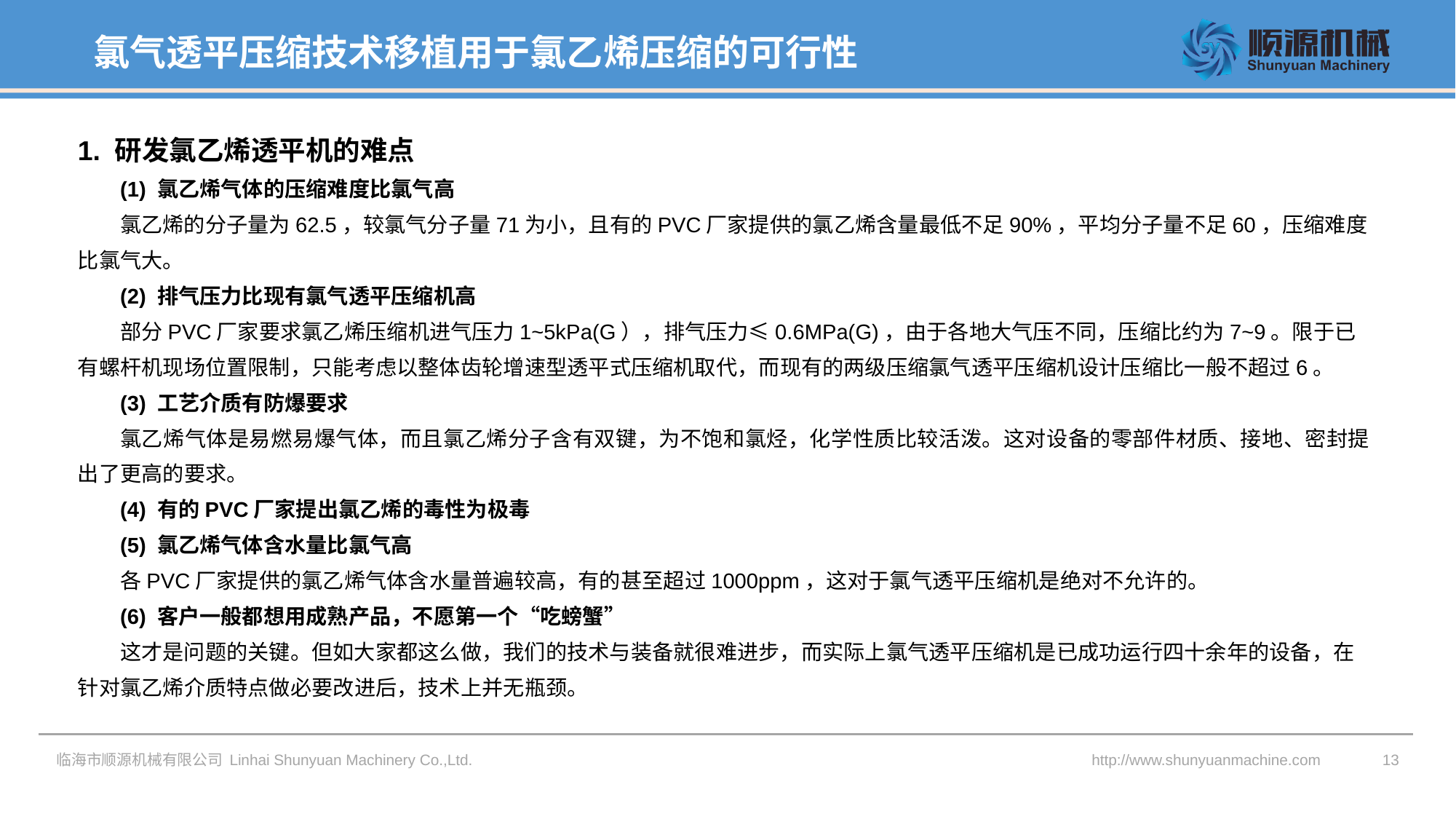

氯气透平压缩技术移植用于氯乙烯压缩的可行性
1. 研发氯乙烯透平机的难点
(1) 氯乙烯气体的压缩难度比氯气高
氯乙烯的分子量为62.5，较氯气分子量71为小，且有的PVC厂家提供的氯乙烯含量最低不足90%，平均分子量不足60，压缩难度比氯气大。
(2) 排气压力比现有氯气透平压缩机高
部分PVC厂家要求氯乙烯压缩机进气压力1~5kPa(G），排气压力≤0.6MPa(G)，由于各地大气压不同，压缩比约为7~9。限于已有螺杆机现场位置限制，只能考虑以整体齿轮增速型透平式压缩机取代，而现有的两级压缩氯气透平压缩机设计压缩比一般不超过6。
(3) 工艺介质有防爆要求
氯乙烯气体是易燃易爆气体，而且氯乙烯分子含有双键，为不饱和氯烃，化学性质比较活泼。这对设备的零部件材质、接地、密封提出了更高的要求。
(4) 有的PVC厂家提出氯乙烯的毒性为极毒
(5) 氯乙烯气体含水量比氯气高
各PVC厂家提供的氯乙烯气体含水量普遍较高，有的甚至超过1000ppm，这对于氯气透平压缩机是绝对不允许的。
(6) 客户一般都想用成熟产品，不愿第一个“吃螃蟹”
这才是问题的关键。但如大家都这么做，我们的技术与装备就很难进步，而实际上氯气透平压缩机是已成功运行四十余年的设备，在针对氯乙烯介质特点做必要改进后，技术上并无瓶颈。